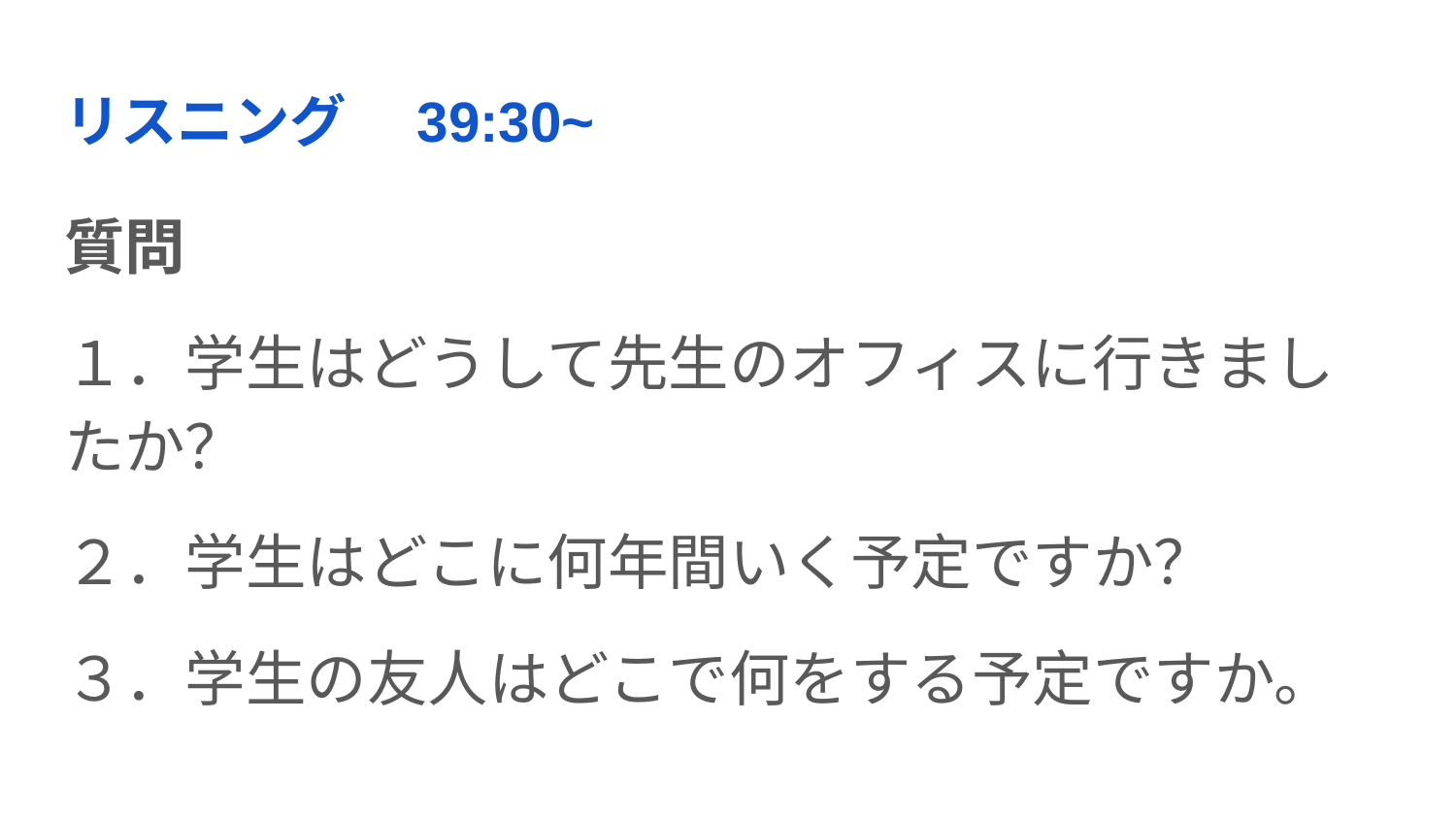

# リスニング　39:30~
質問
１．学生はどうして先生のオフィスに行きましたか？
２．学生はどこに何年間いく予定ですか？
３．学生の友人はどこで何をする予定ですか。